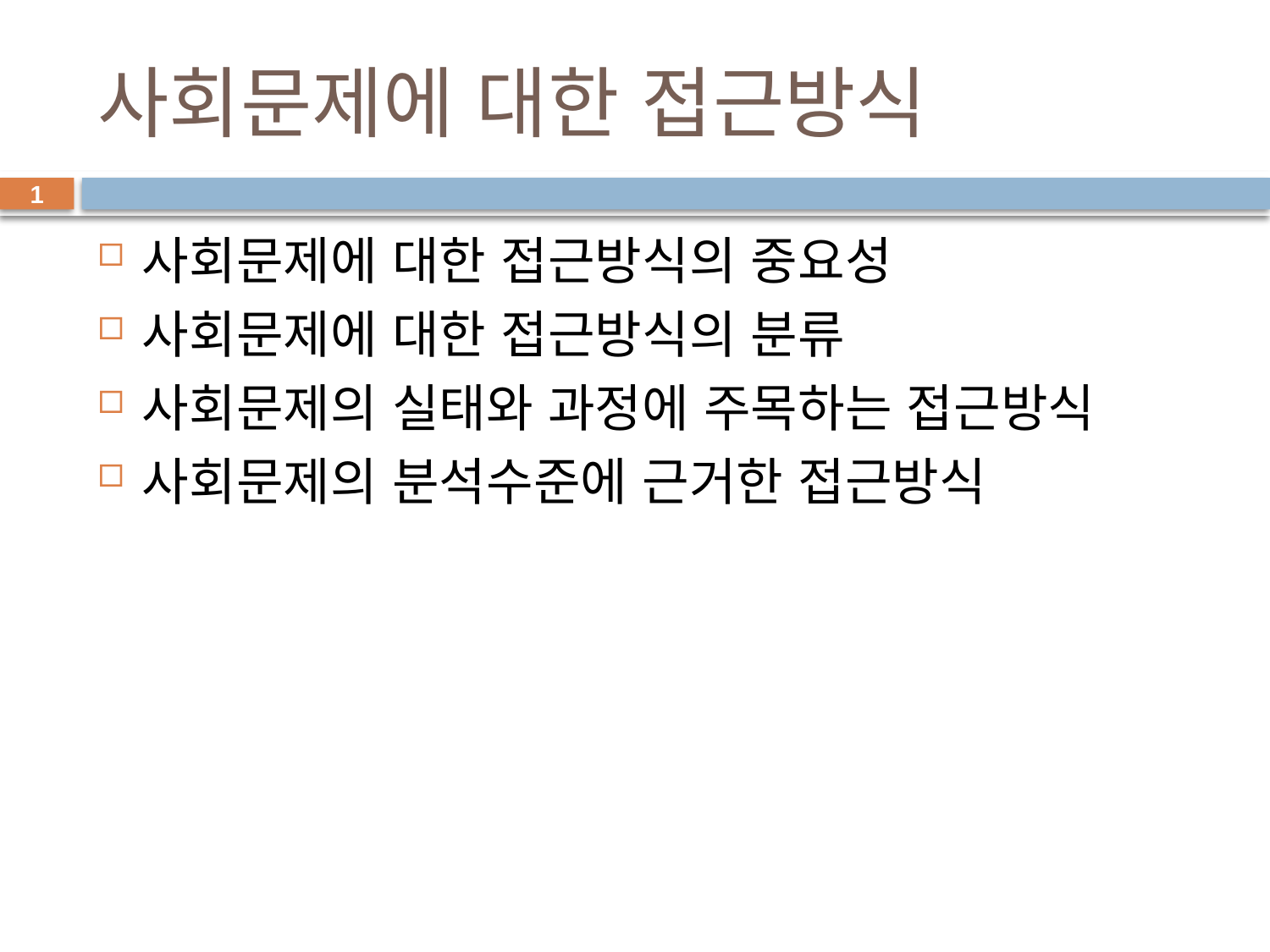

# 사회문제에 대한 접근방식
1
사회문제에 대한 접근방식의 중요성
사회문제에 대한 접근방식의 분류
사회문제의 실태와 과정에 주목하는 접근방식
사회문제의 분석수준에 근거한 접근방식